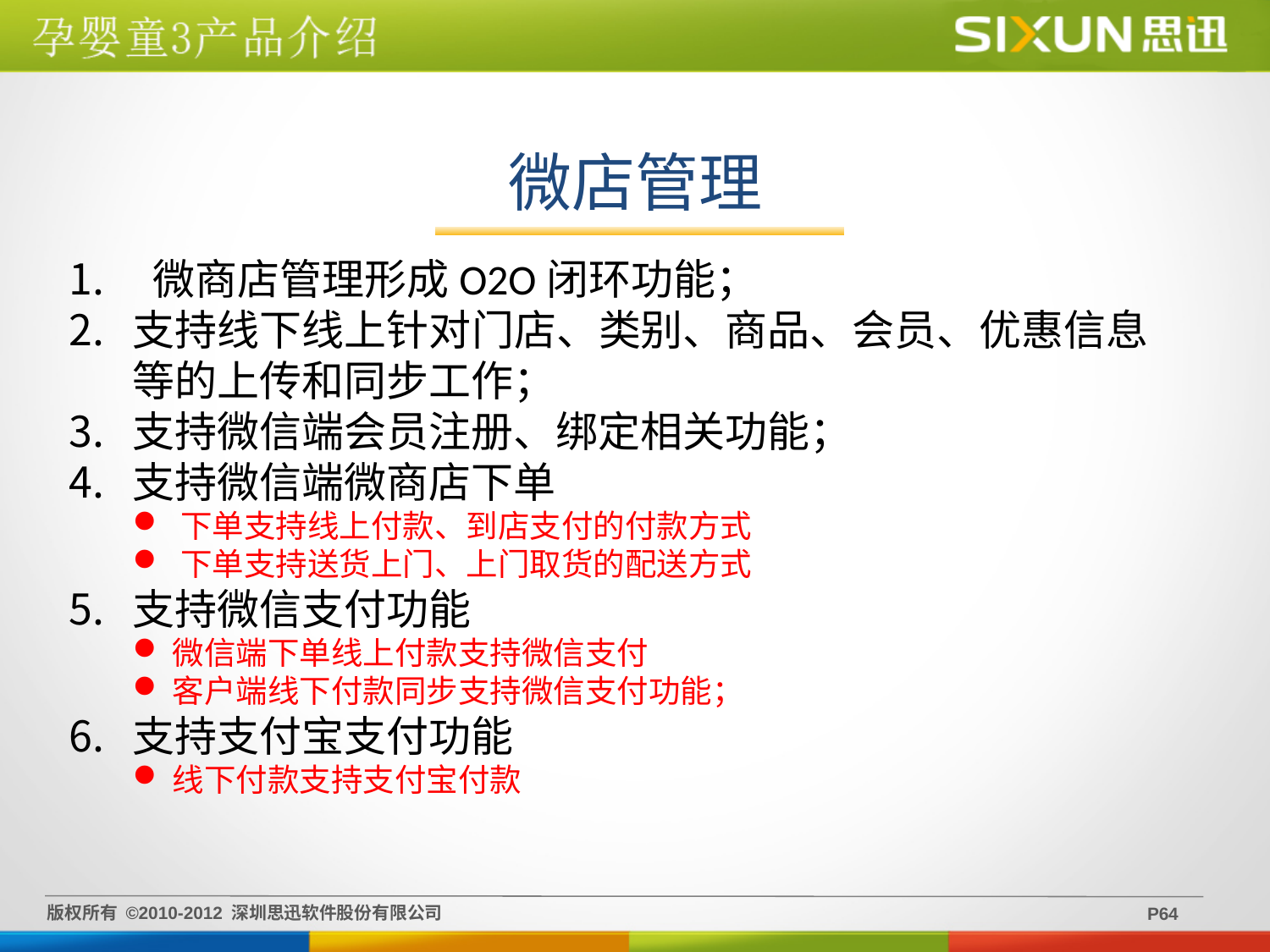

微店管理

 微商店管理形成O2O闭环功能；
支持线下线上针对门店、类别、商品、会员、优惠信息等的上传和同步工作；
支持微信端会员注册、绑定相关功能；
支持微信端微商店下单
下单支持线上付款、到店支付的付款方式
下单支持送货上门、上门取货的配送方式
支持微信支付功能
微信端下单线上付款支持微信支付
客户端线下付款同步支持微信支付功能；
支持支付宝支付功能
线下付款支持支付宝付款